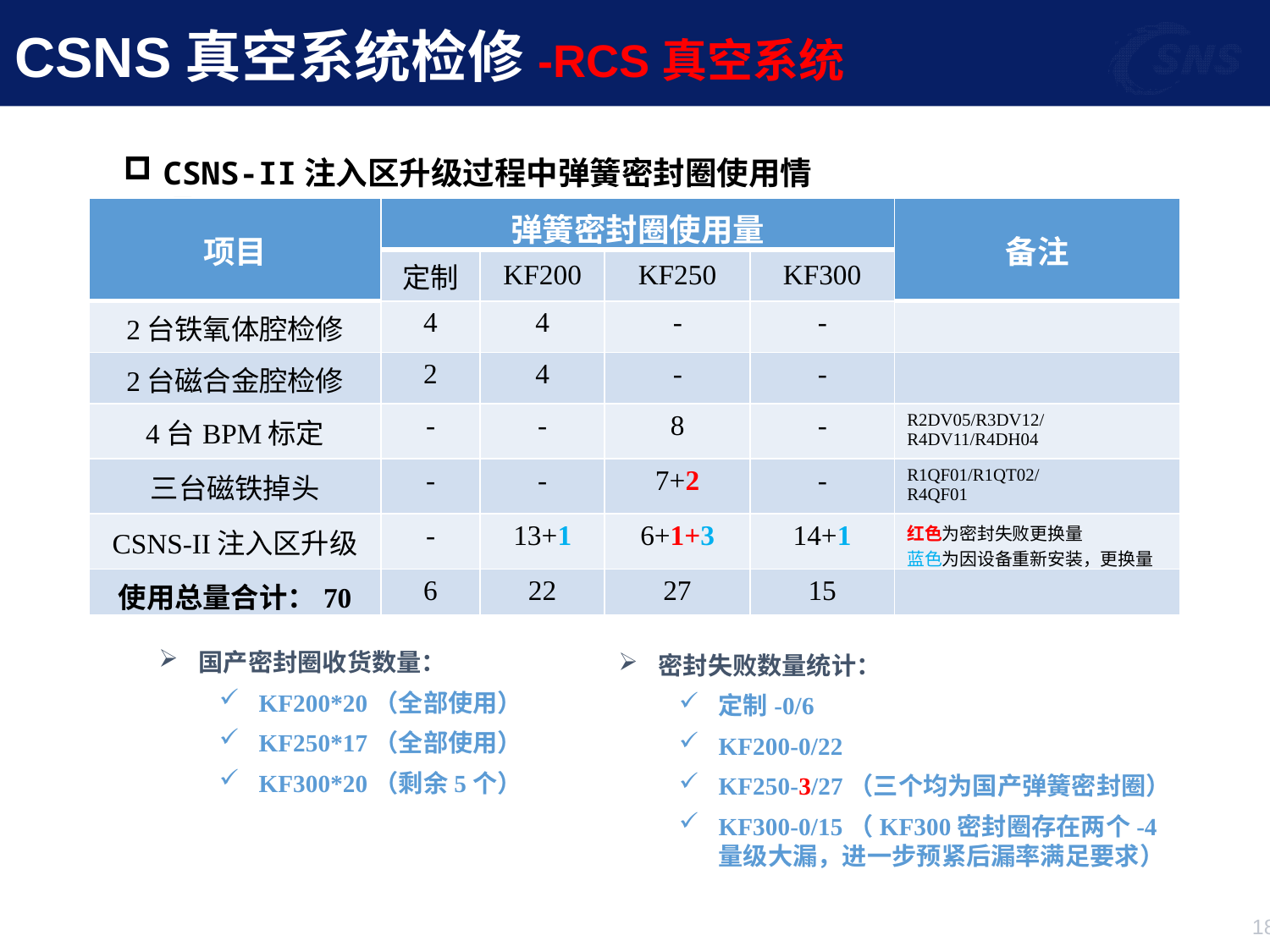

# CSNS真空系统检修-RCS真空系统
CSNS-II注入区升级过程中弹簧密封圈使用情况
| 项目 | 弹簧密封圈使用量 |  |  |  | 备注 |
| --- | --- | --- | --- | --- | --- |
|  | 定制 | KF200 | KF250 | KF300 |  |
| 2台铁氧体腔检修 | 4 | 4 | - | - |  |
| 2台磁合金腔检修 | 2 | 4 | - | - |  |
| 4台BPM标定 | - | - | 8 | - | R2DV05/R3DV12/ R4DV11/R4DH04 |
| 三台磁铁掉头 | - | - | 7+2 | - | R1QF01/R1QT02/ R4QF01 |
| CSNS-II注入区升级 | - | 13+1 | 6+1+3 | 14+1 | 红色为密封失败更换量 蓝色为因设备重新安装，更换量 |
| 使用总量合计：70 | 6 | 22 | 27 | 15 |  |
密封失败数量统计：
定制-0/6
KF200-0/22
KF250-3/27（三个均为国产弹簧密封圈）
KF300-0/15（KF300密封圈存在两个-4量级大漏，进一步预紧后漏率满足要求）
国产密封圈收货数量：
KF200*20（全部使用）
KF250*17（全部使用）
KF300*20（剩余5个）